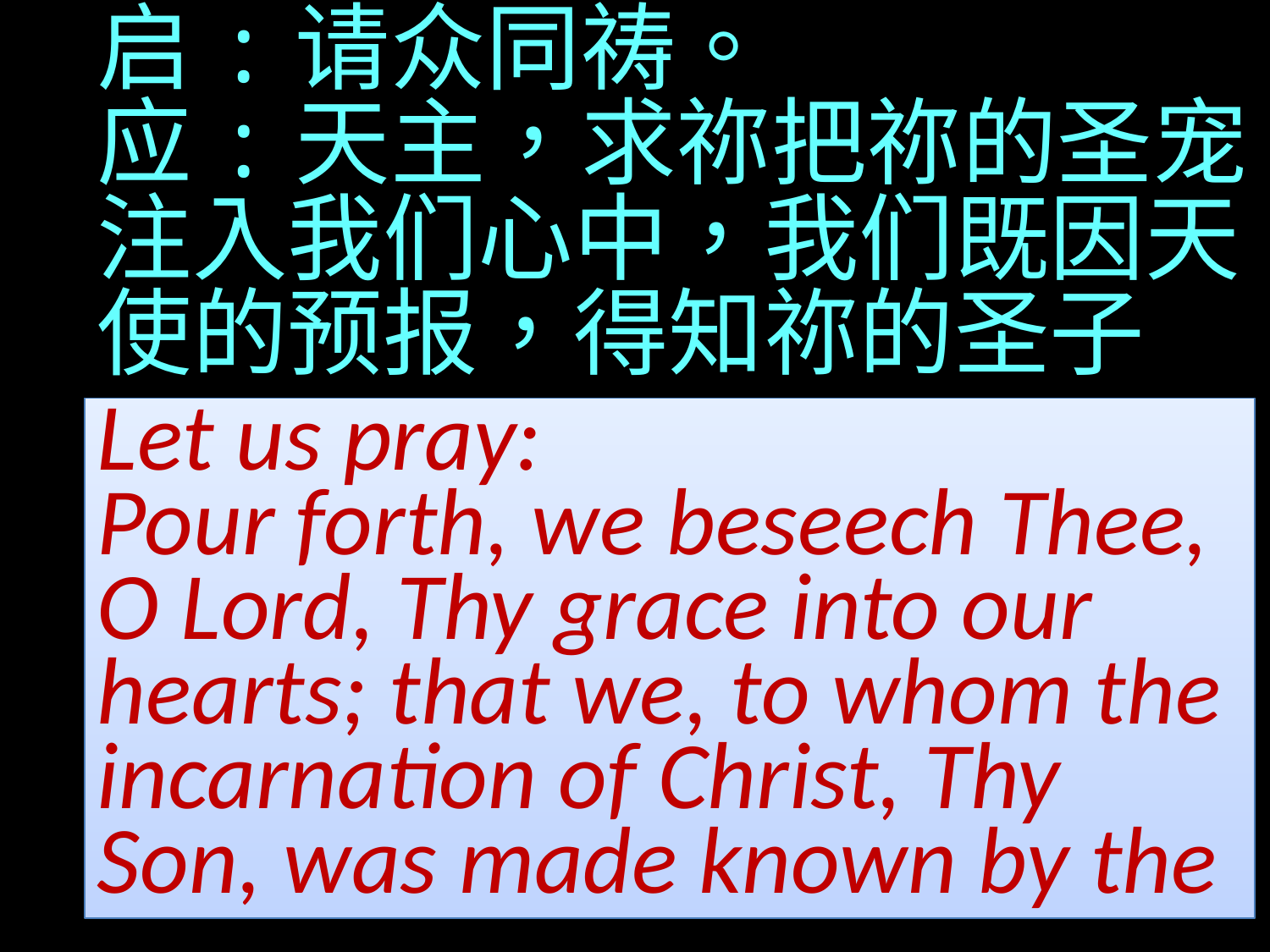

启:请众同祷。
应:天主，求祢把祢的圣宠注入我们心中，我们既因天使的预报，得知祢的圣子
Let us pray:
Pour forth, we beseech Thee, O Lord, Thy grace into our hearts; that we, to whom the incarnation of Christ, Thy Son, was made known by the